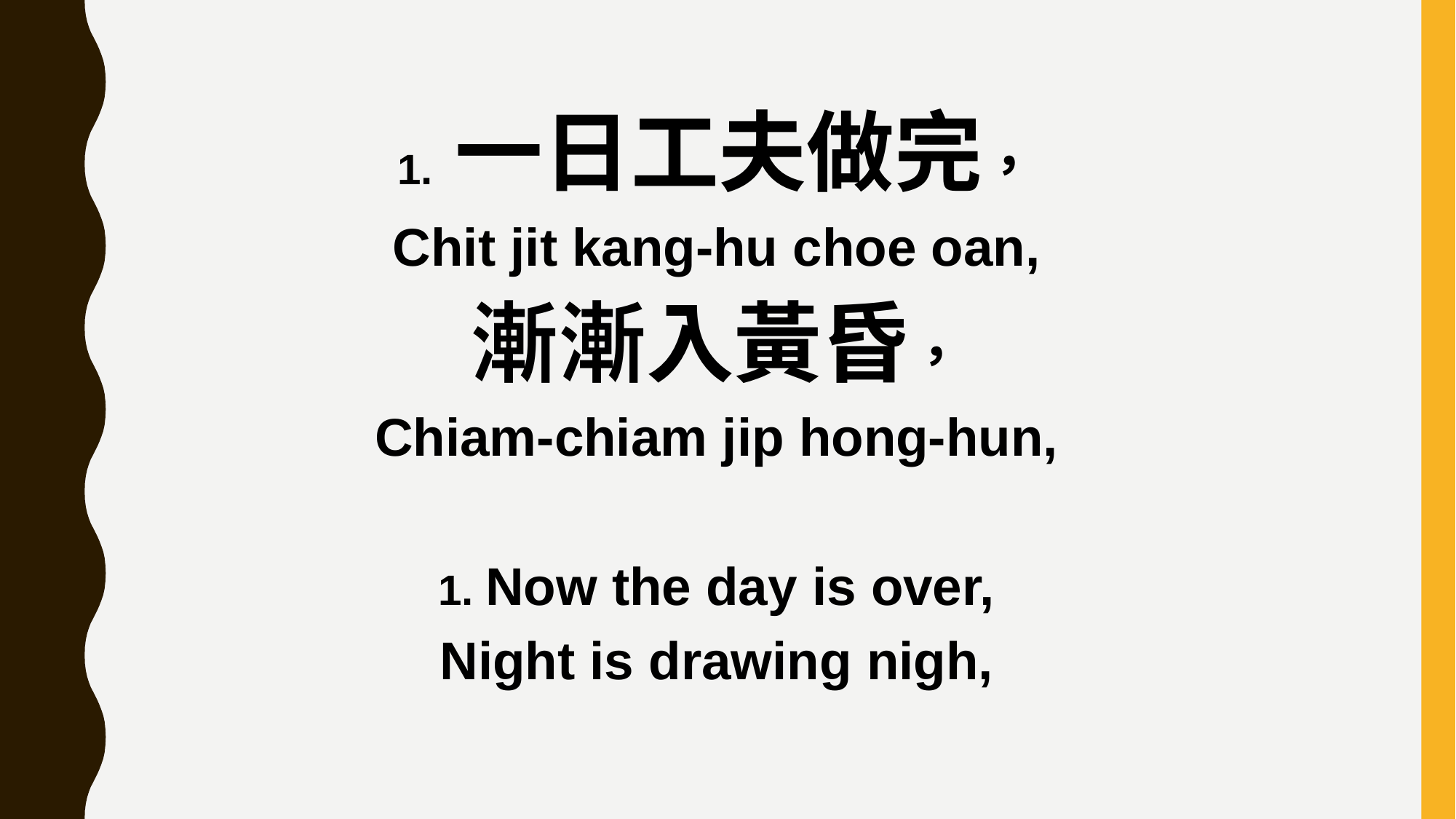

1. 一日工夫做完，
Chit jit kang-hu choe oan,
漸漸入黃昏，
Chiam-chiam jip hong-hun,

1. Now the day is over,
Night is drawing nigh,